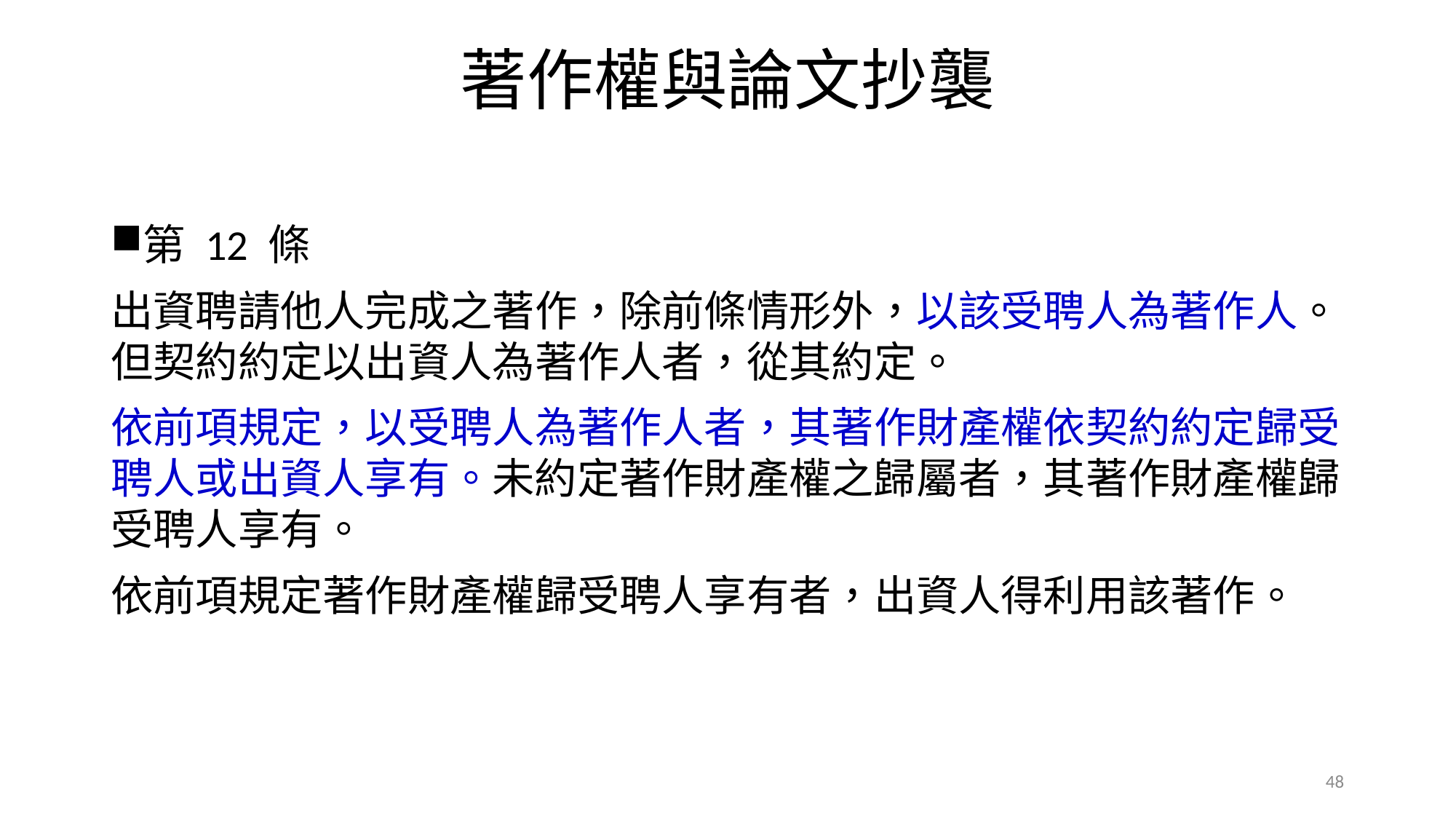

# 著作權與論文抄襲
第 12 條
出資聘請他人完成之著作，除前條情形外，以該受聘人為著作人。但契約約定以出資人為著作人者，從其約定。
依前項規定，以受聘人為著作人者，其著作財產權依契約約定歸受聘人或出資人享有。未約定著作財產權之歸屬者，其著作財產權歸受聘人享有。
依前項規定著作財產權歸受聘人享有者，出資人得利用該著作。
48